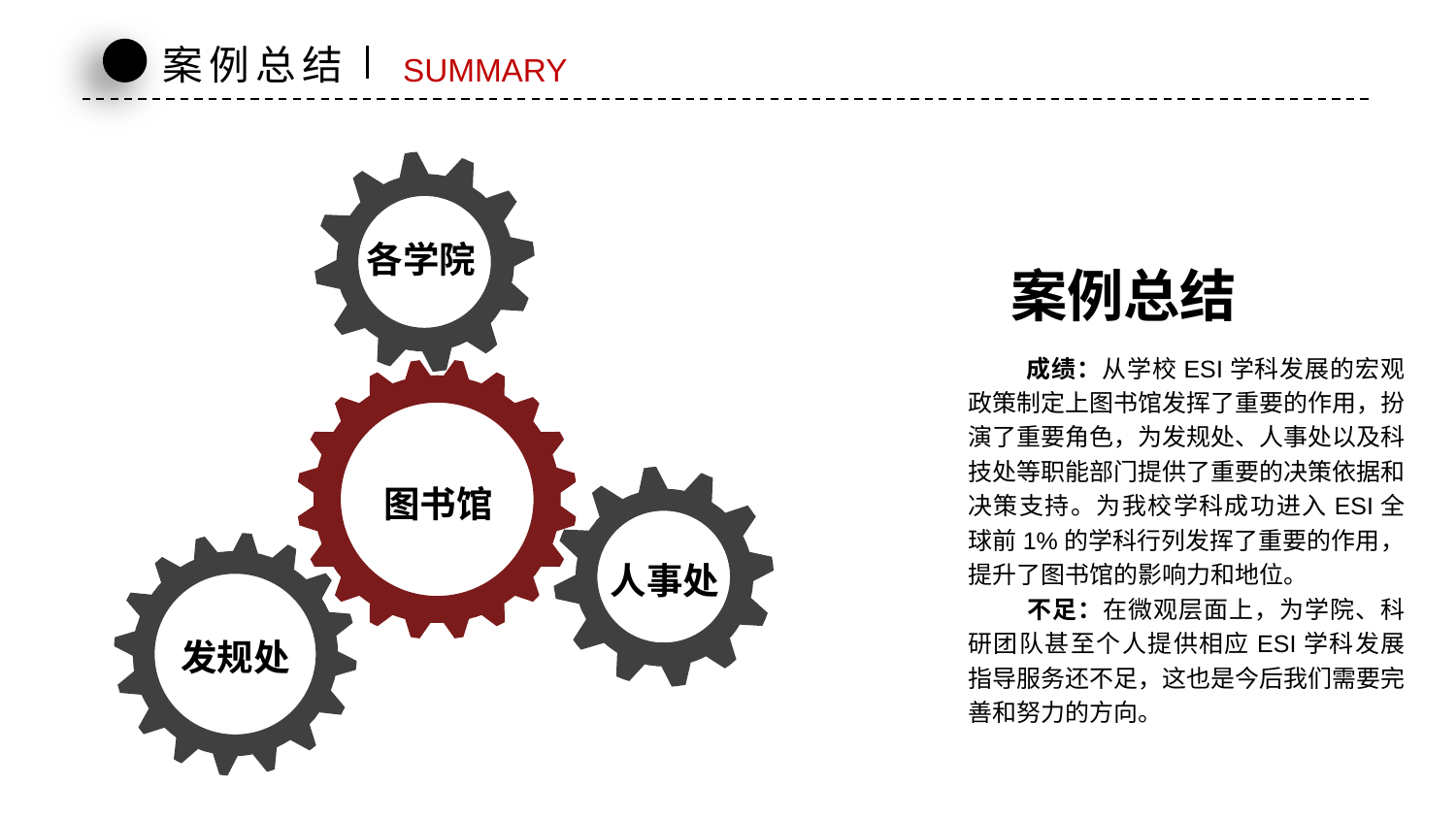

案例总结

SUMMARY

各学院
案例总结
        成绩：从学校ESI学科发展的宏观政策制定上图书馆发挥了重要的作用，扮演了重要角色，为发规处、人事处以及科技处等职能部门提供了重要的决策依据和决策支持。为我校学科成功进入ESI全球前1%的学科行列发挥了重要的作用，提升了图书馆的影响力和地位。
        不足：在微观层面上，为学院、科研团队甚至个人提供相应ESI学科发展指导服务还不足，这也是今后我们需要完善和努力的方向。

图书馆

人事处
发规处